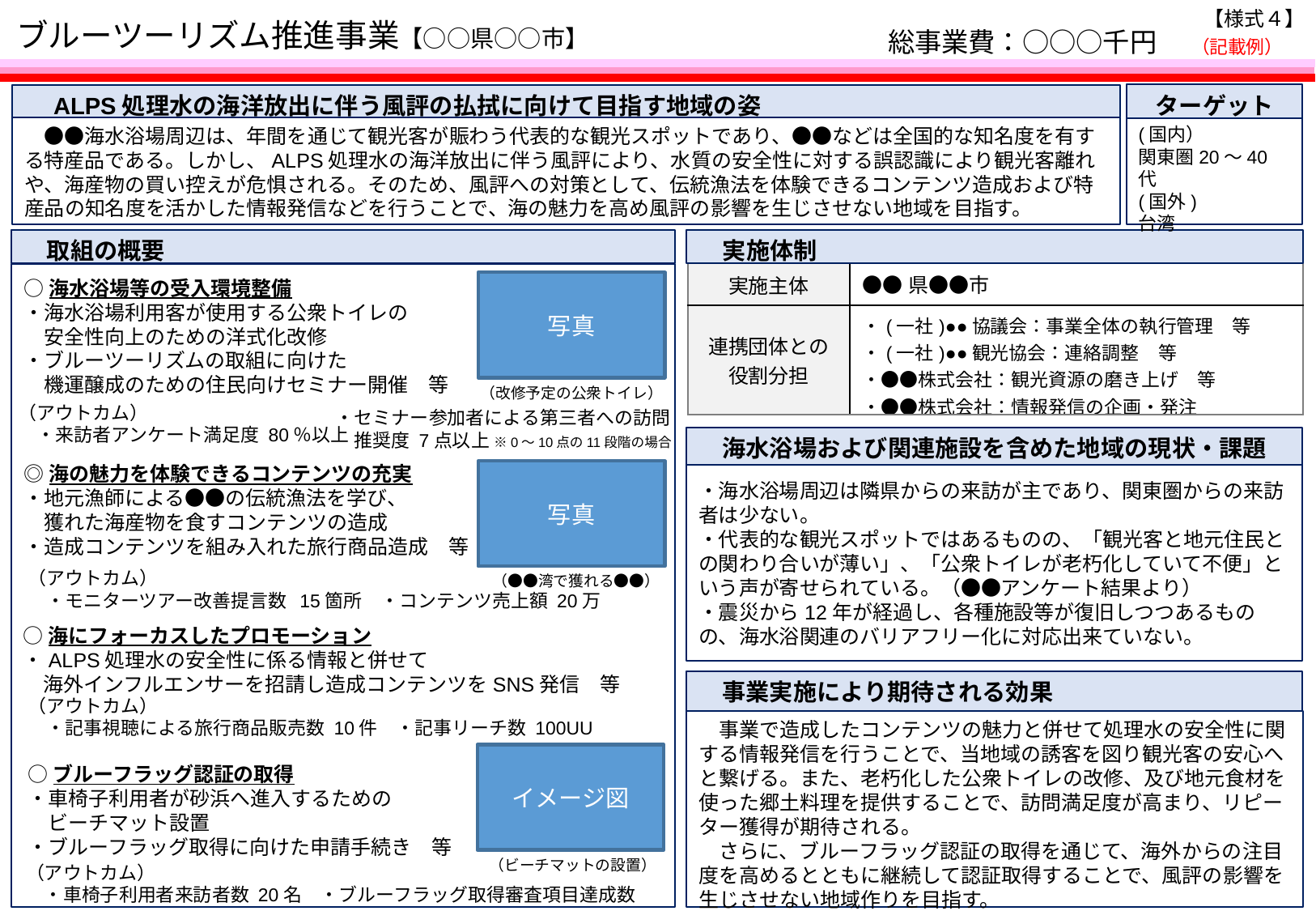

【様式４】
# ブルーツーリズム推進事業【○○県○○市】
総事業費：○○○千円
（記載例）
ターゲット
　ALPS処理水の海洋放出に伴う風評の払拭に向けて目指す地域の姿
(国内）
関東圏20～40代
(国外)
台湾
　●●海水浴場周辺は、年間を通じて観光客が賑わう代表的な観光スポットであり、●●などは全国的な知名度を有する特産品である。しかし、ALPS処理水の海洋放出に伴う風評により、水質の安全性に対する誤認識により観光客離れや、海産物の買い控えが危惧される。そのため、風評への対策として、伝統漁法を体験できるコンテンツ造成および特産品の知名度を活かした情報発信などを行うことで、海の魅力を高め風評の影響を生じさせない地域を目指す。
　取組の概要
　実施体制
| 実施主体 | ●●県●●市 |
| --- | --- |
| 連携団体との役割分担 | ・(一社)●●協議会：事業全体の執行管理　等 ・(一社)●●観光協会：連絡調整　等 ・●●株式会社：観光資源の磨き上げ　等 ・●●株式会社：情報発信の企画・発注 |

○海水浴場等の受入環境整備
・海水浴場利用客が使用する公衆トイレの
　安全性向上のための洋式化改修
・ブルーツーリズムの取組に向けた
　機運醸成のための住民向けセミナー開催　等
写真
（改修予定の公衆トイレ）
（アウトカム）
　・来訪者アンケート満足度 80％以上
・セミナー参加者による第三者への訪問
　推奨度 7点以上 ※0～10点の11段階の場合
　海水浴場および関連施設を含めた地域の現状・課題
◎海の魅力を体験できるコンテンツの充実
・地元漁師による●●の伝統漁法を学び、
　獲れた海産物を食すコンテンツの造成
・造成コンテンツを組み入れた旅行商品造成　等
写真
・海水浴場周辺は隣県からの来訪が主であり、関東圏からの来訪者は少ない。
・代表的な観光スポットではあるものの、「観光客と地元住民との関わり合いが薄い」、「公衆トイレが老朽化していて不便」という声が寄せられている。（●●アンケート結果より）
・震災から12年が経過し、各種施設等が復旧しつつあるものの、海水浴関連のバリアフリー化に対応出来ていない。
（アウトカム）
　・モニターツアー改善提言数  15箇所　・コンテンツ売上額 20万
（●●湾で獲れる●●）
○海にフォーカスしたプロモーション
・ALPS処理水の安全性に係る情報と併せて
　海外インフルエンサーを招請し造成コンテンツをSNS発信　等
　事業実施により期待される効果
（アウトカム）
　・記事視聴による旅行商品販売数 10件　・記事リーチ数 100UU
　事業で造成したコンテンツの魅力と併せて処理水の安全性に関する情報発信を行うことで、当地域の誘客を図り観光客の安心へと繋げる。また、老朽化した公衆トイレの改修、及び地元食材を使った郷土料理を提供することで、訪問満足度が高まり、リピーター獲得が期待される。
　さらに、ブルーフラッグ認証の取得を通じて、海外からの注目度を高めるとともに継続して認証取得することで、風評の影響を生じさせない地域作りを目指す。
イメージ図
○ブルーフラッグ認証の取得
・車椅子利用者が砂浜へ進入するための
　ビーチマット設置
・ブルーフラッグ取得に向けた申請手続き　等
（ビーチマットの設置）
（アウトカム）
　・車椅子利用者来訪者数 20名　・ブルーフラッグ取得審査項目達成数 3